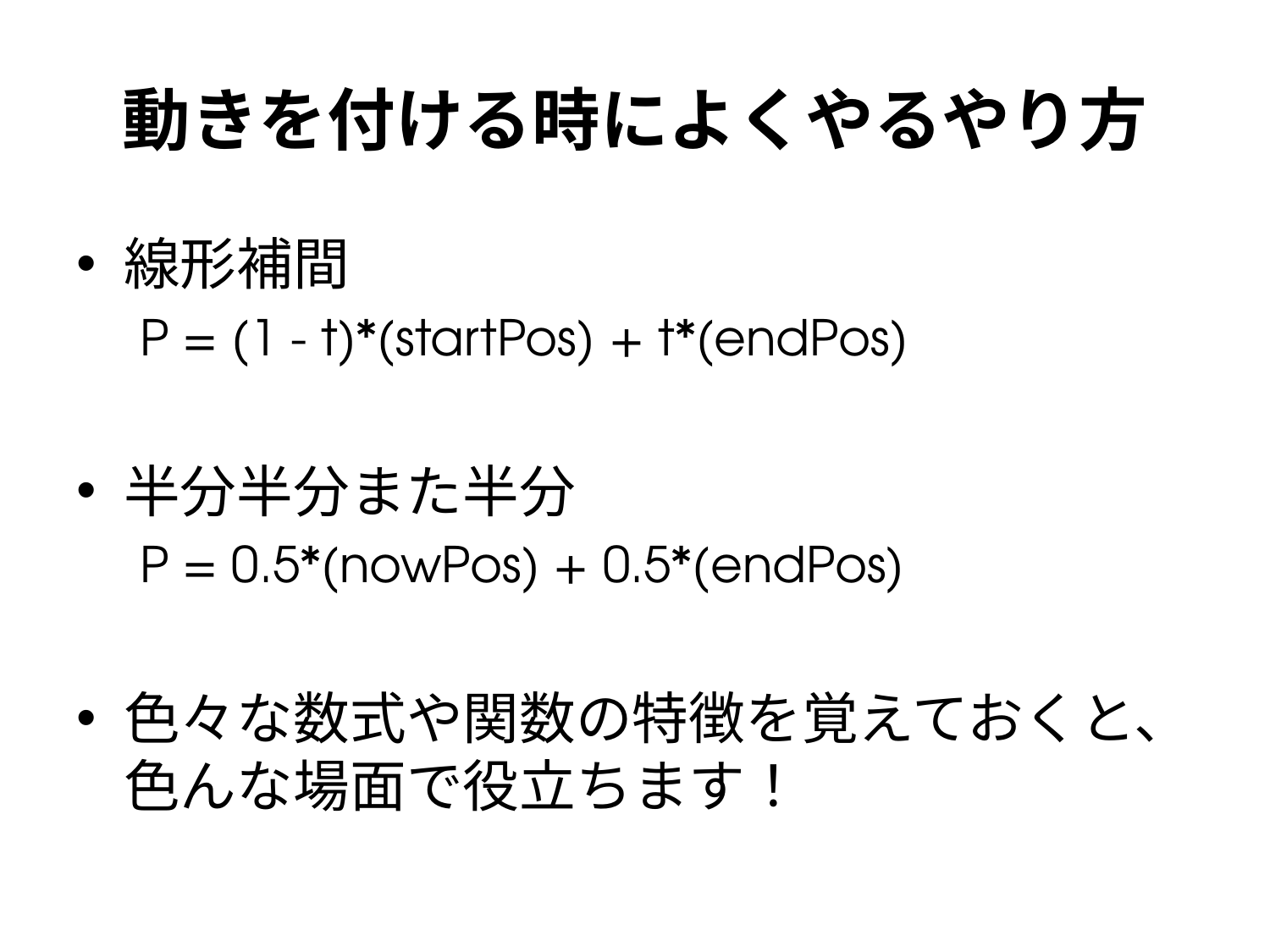

# 動きを付ける時によくやるやり方
線形補間
P = (1 - t)*(startPos) + t*(endPos)

半分半分また半分
P = 0.5*(nowPos) + 0.5*(endPos)

色々な数式や関数の特徴を覚えておくと、
色んな場面で役立ちます！